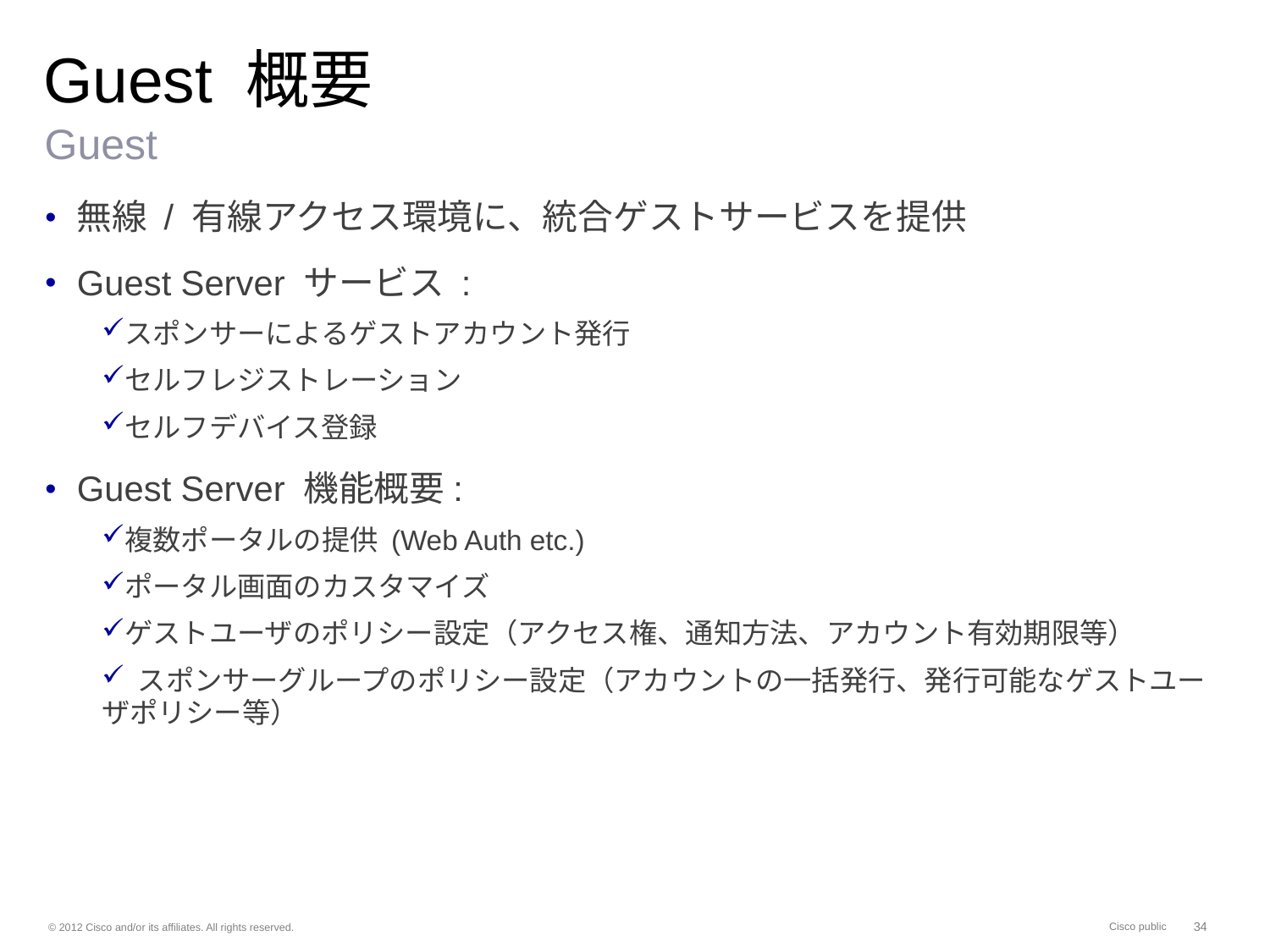

# Guest 概要
Guest
無線 / 有線アクセス環境に、統合ゲストサービスを提供
Guest Server サービス :
スポンサーによるゲストアカウント発行
セルフレジストレーション
セルフデバイス登録
Guest Server 機能概要:
複数ポータルの提供 (Web Auth etc.)
ポータル画面のカスタマイズ
ゲストユーザのポリシー設定（アクセス権、通知方法、アカウント有効期限等）
 スポンサーグループのポリシー設定（アカウントの一括発行、発行可能なゲストユーザポリシー等）